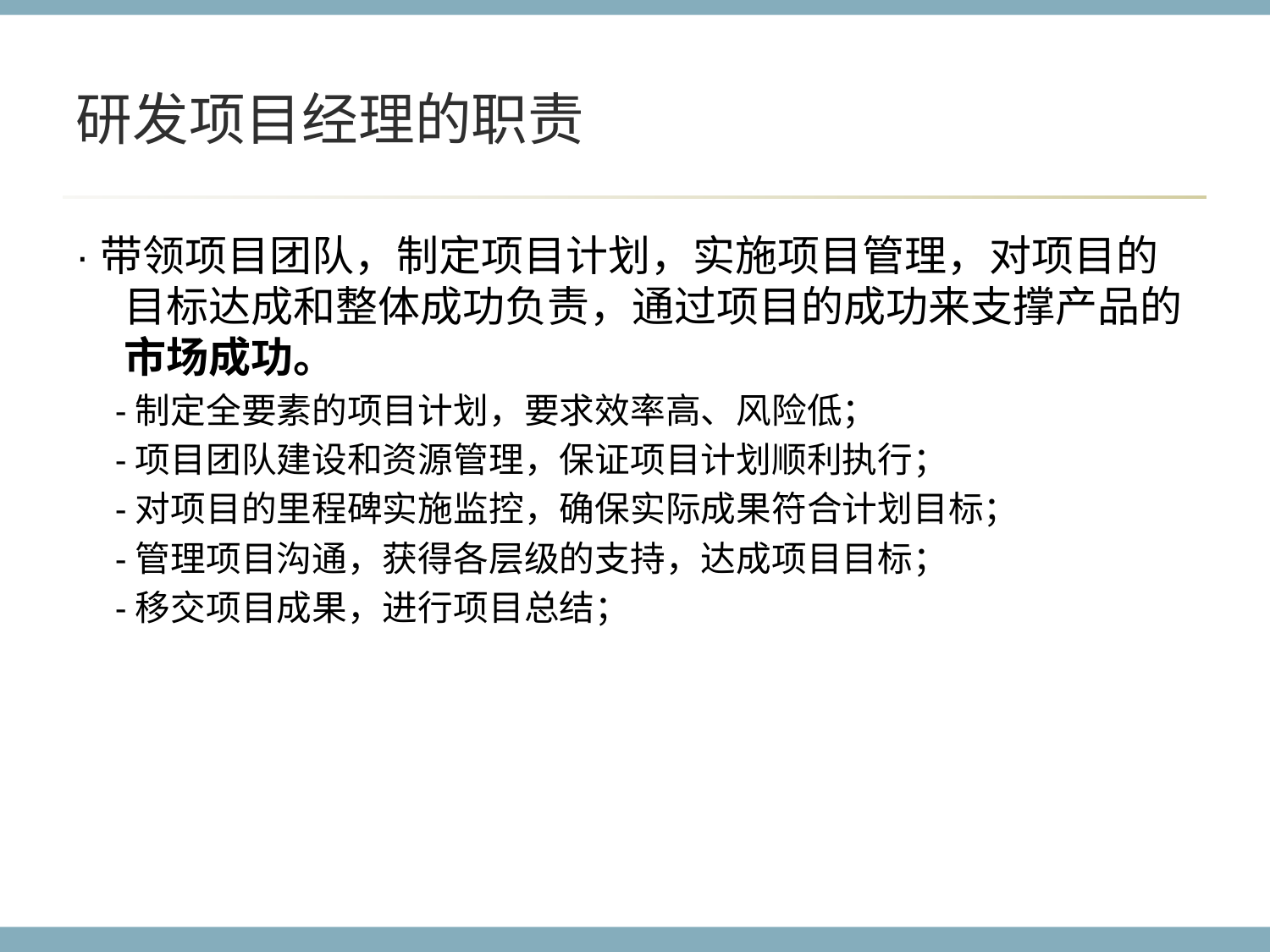

# 研发项目经理的职责
·带领项目团队，制定项目计划，实施项目管理，对项目的目标达成和整体成功负责，通过项目的成功来支撑产品的市场成功。
    -制定全要素的项目计划，要求效率高、风险低；
    -项目团队建设和资源管理，保证项目计划顺利执行；
    -对项目的里程碑实施监控，确保实际成果符合计划目标；
    -管理项目沟通，获得各层级的支持，达成项目目标；
    -移交项目成果，进行项目总结；